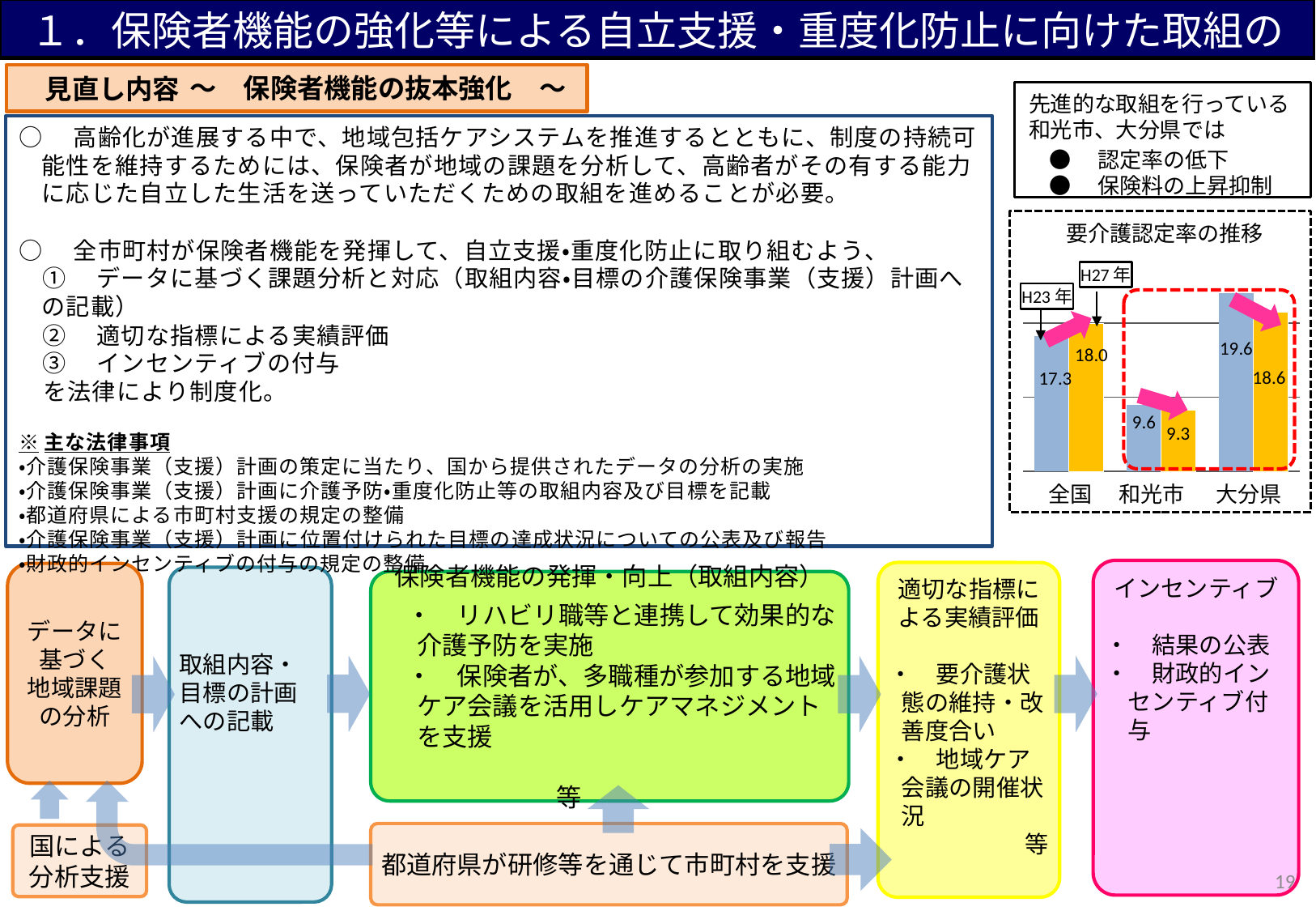

１．保険者機能の強化等による自立支援・重度化防止に向けた取組の推進

～　保険者機能の抜本強化　～
　見直し内容

先進的な取組を行っている
和光市、大分県では

○　高齢化が進展する中で、地域包括ケアシステムを推進するとともに、制度の持続可能性を維持するためには、保険者が地域の課題を分析して、高齢者がその有する能力に応じた自立した生活を送っていただくための取組を進めることが必要。

○　全市町村が保険者機能を発揮して、自立支援・重度化防止に取り組むよう、
①　データに基づく課題分析と対応（取組内容・目標の介護保険事業（支援）計画への記載）
②　適切な指標による実績評価
③　インセンティブの付与
　を法律により制度化。

※主な法律事項
・介護保険事業（支援）計画の策定に当たり、国から提供されたデータの分析の実施
・介護保険事業（支援）計画に介護予防・重度化防止等の取組内容及び目標を記載
・都道府県による市町村支援の規定の整備
・介護保険事業（支援）計画に位置付けられた目標の達成状況についての公表及び報告
・財政的インセンティブの付与の規定の整備

●　認定率の低下
●　保険料の上昇抑制

要介護認定率の推移

### Chart

| Category | 平成23年 | 平成27年 |
|---|---|---|
| 全国 | 15.3 | 16.0 |
| 和光市 | 11.6 | 11.3 |
| 大分県 | 17.6 | 16.6 |
H27年
H23年

19.6
18.0
18.6
17.3

9.6
9.3
全国　 和光市　  大分県
インセンティブ

・　結果の公表
・　財政的インセンティブ付与
適切な指標による実績評価

・　要介護状態の維持・改善度合い
・　地域ケア会議の開催状況
等
データに基づく
地域課題の分析
取組内容・
目標の計画への記載

保険者機能の発揮・向上（取組内容）

　・　リハビリ職等と連携して効果的な介護予防を実施
　・　保険者が、多職種が参加する地域ケア会議を活用しケアマネジメントを支援
　　　　　　　　　　　　　　　　　　　　　　　　等

都道府県が研修等を通じて市町村を支援
国による
分析支援

19